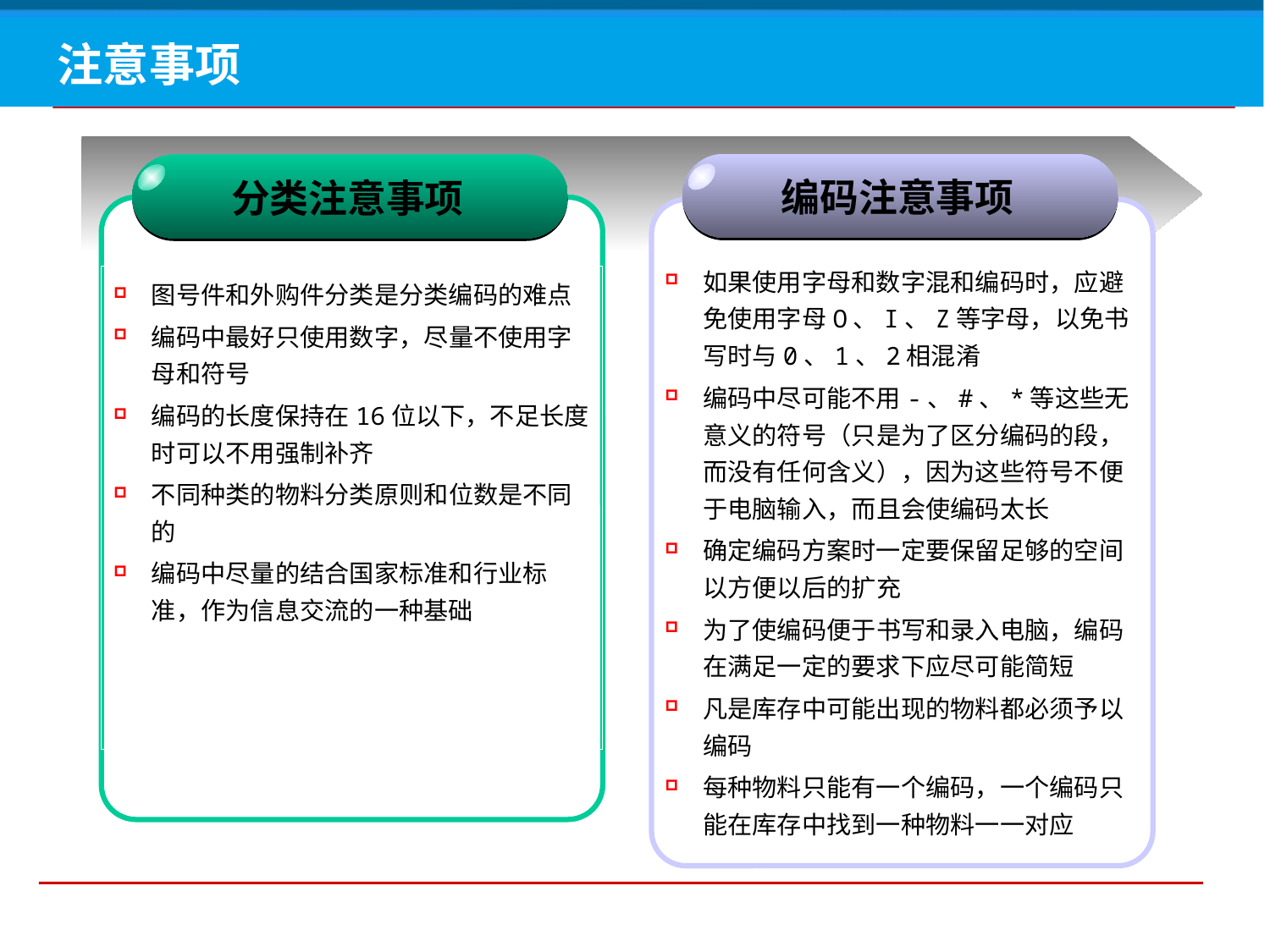

注意事项

编码注意事项
分类注意事项

如果使用字母和数字混和编码时，应避免使用字母O、I、Z等字母，以免书写时与0、1、2相混淆
编码中尽可能不用-、#、*等这些无意义的符号（只是为了区分编码的段，而没有任何含义），因为这些符号不便于电脑输入，而且会使编码太长
确定编码方案时一定要保留足够的空间以方便以后的扩充
为了使编码便于书写和录入电脑，编码在满足一定的要求下应尽可能简短
凡是库存中可能出现的物料都必须予以编码
每种物料只能有一个编码，一个编码只能在库存中找到一种物料一一对应
图号件和外购件分类是分类编码的难点
编码中最好只使用数字，尽量不使用字母和符号
编码的长度保持在16位以下，不足长度时可以不用强制补齐
不同种类的物料分类原则和位数是不同的
编码中尽量的结合国家标准和行业标准，作为信息交流的一种基础